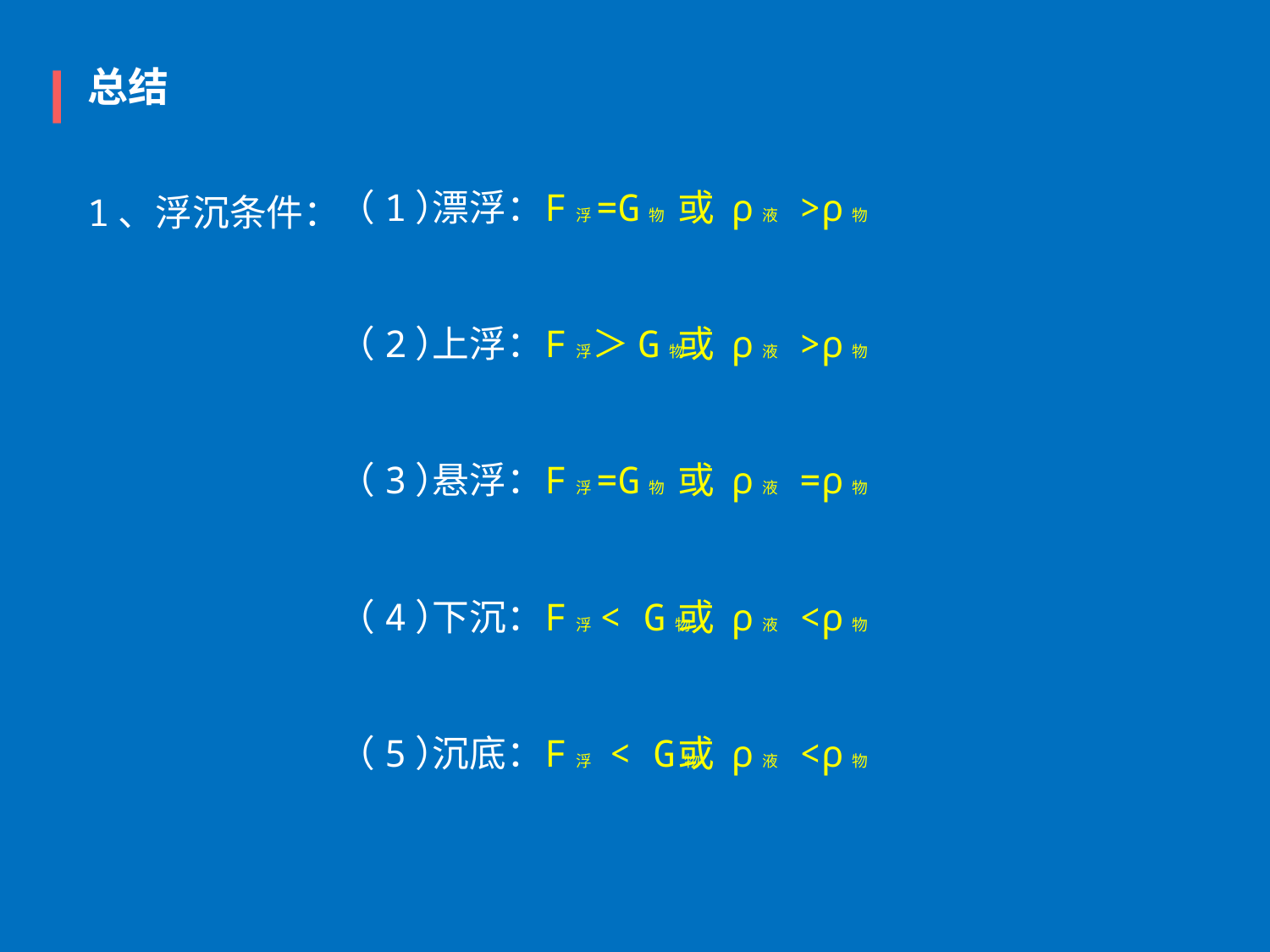

总结

（1）
漂浮：
F浮=G物
或 ρ液  >ρ物
1、浮沉条件：
（2）
上浮：
F浮＞G物
或 ρ液  >ρ物
（3）
悬浮：
F浮=G物
或 ρ液  =ρ物
（4）
下沉：
F浮 < G物
或 ρ液  <ρ物
（5）
沉底：
F浮 < G物
或 ρ液  <ρ物